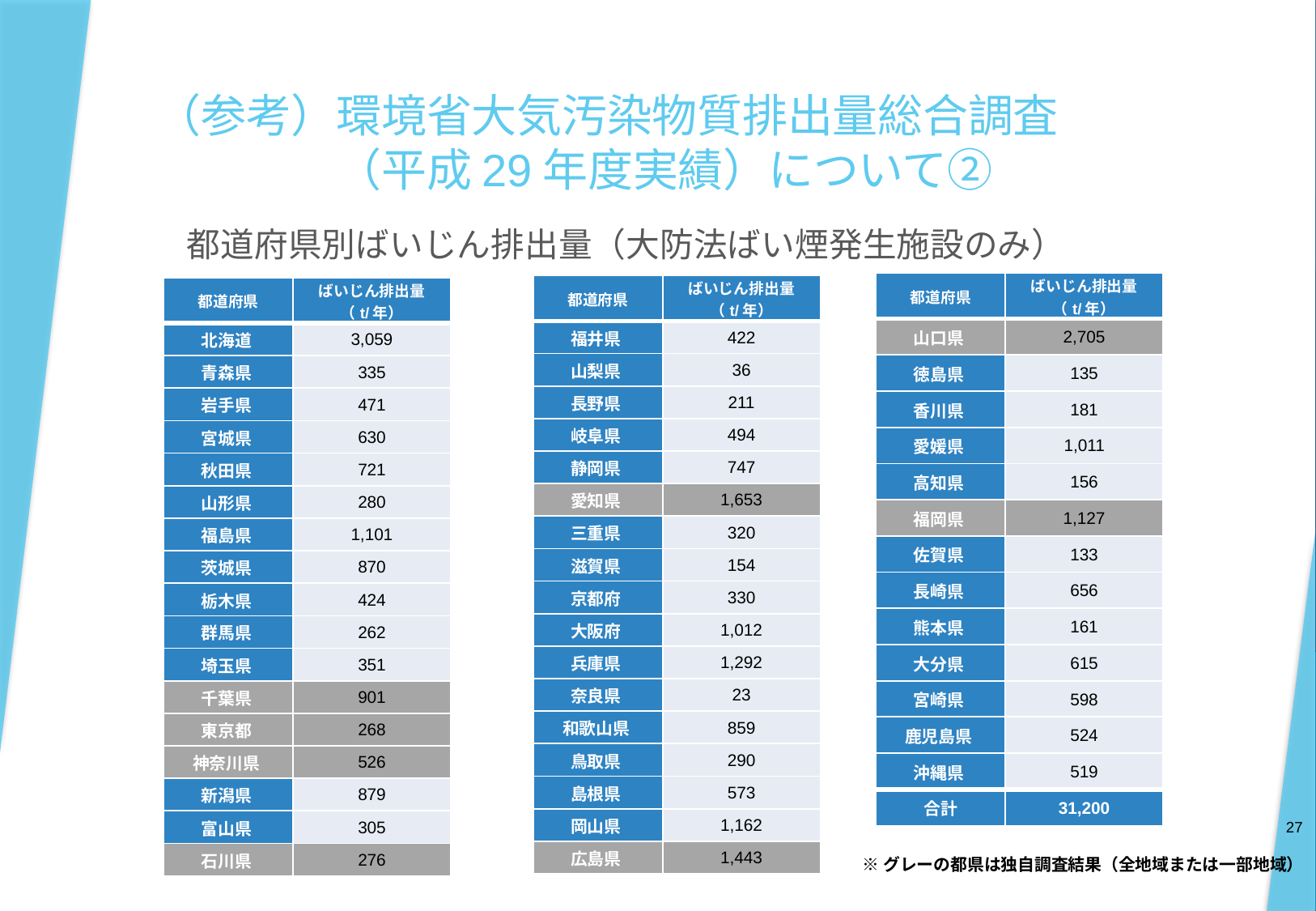

# （参考）環境省大気汚染物質排出量総合調査 　　　　（平成29年度実績）について②
都道府県別ばいじん排出量（大防法ばい煙発生施設のみ）
| 都道府県 | ばいじん排出量 （t/年） |
| --- | --- |
| 山口県 | 2,705 |
| 徳島県 | 135 |
| 香川県 | 181 |
| 愛媛県 | 1,011 |
| 高知県 | 156 |
| 福岡県 | 1,127 |
| 佐賀県 | 133 |
| 長崎県 | 656 |
| 熊本県 | 161 |
| 大分県 | 615 |
| 宮崎県 | 598 |
| 鹿児島県 | 524 |
| 沖縄県 | 519 |
| 合計 | 31,200 |
| 都道府県 | ばいじん排出量 （t/年） |
| --- | --- |
| 福井県 | 422 |
| 山梨県 | 36 |
| 長野県 | 211 |
| 岐阜県 | 494 |
| 静岡県 | 747 |
| 愛知県 | 1,653 |
| 三重県 | 320 |
| 滋賀県 | 154 |
| 京都府 | 330 |
| 大阪府 | 1,012 |
| 兵庫県 | 1,292 |
| 奈良県 | 23 |
| 和歌山県 | 859 |
| 鳥取県 | 290 |
| 島根県 | 573 |
| 岡山県 | 1,162 |
| 広島県 | 1,443 |
| 都道府県 | ばいじん排出量 （t/年） |
| --- | --- |
| 北海道 | 3,059 |
| 青森県 | 335 |
| 岩手県 | 471 |
| 宮城県 | 630 |
| 秋田県 | 721 |
| 山形県 | 280 |
| 福島県 | 1,101 |
| 茨城県 | 870 |
| 栃木県 | 424 |
| 群馬県 | 262 |
| 埼玉県 | 351 |
| 千葉県 | 901 |
| 東京都 | 268 |
| 神奈川県 | 526 |
| 新潟県 | 879 |
| 富山県 | 305 |
| 石川県 | 276 |

27
※グレーの都県は独自調査結果（全地域または一部地域）